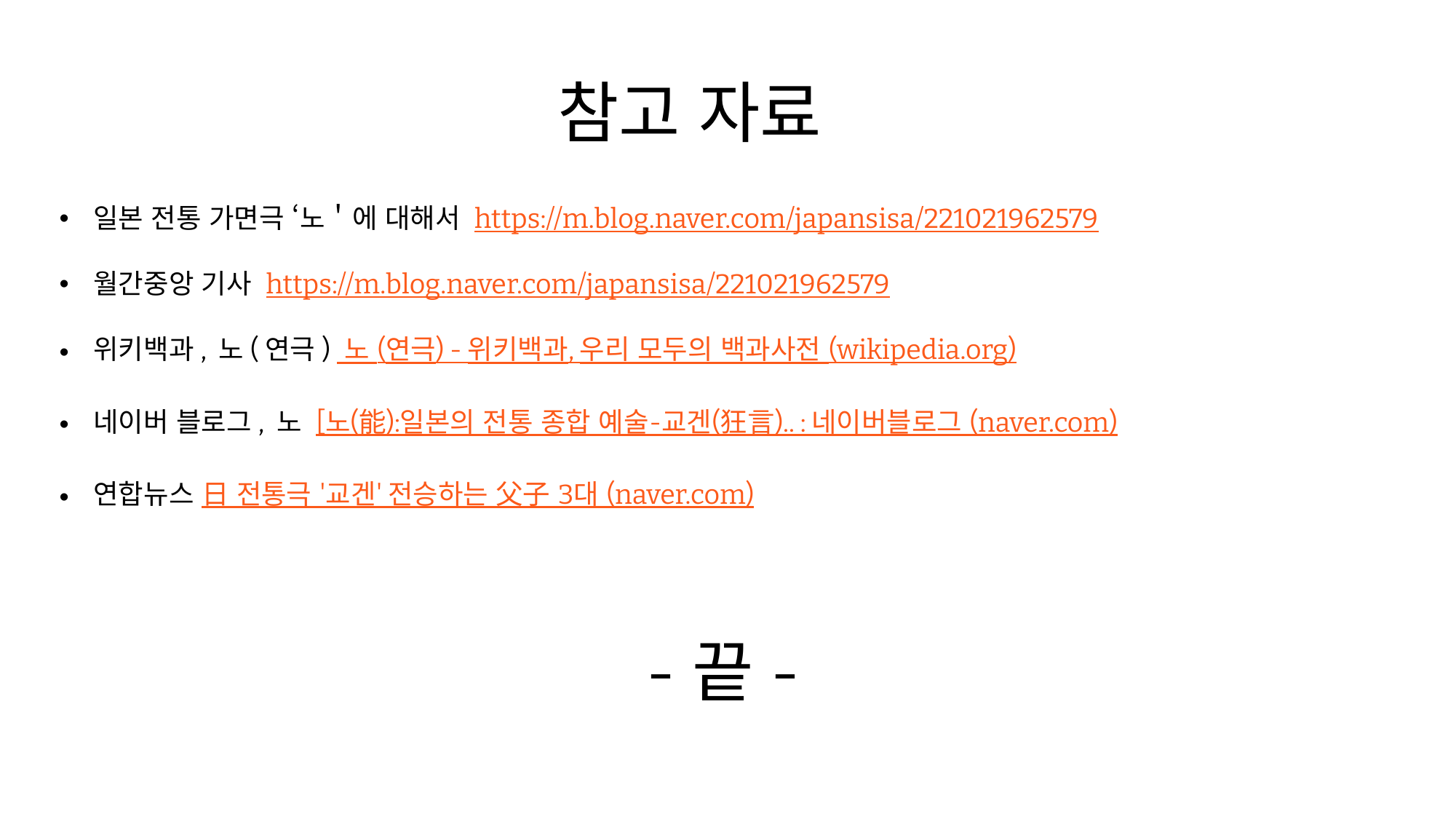

참고 자료
일본 전통 가면극 ‘노＇에 대해서 https://m.blog.naver.com/japansisa/221021962579

월간중앙 기사 https://m.blog.naver.com/japansisa/221021962579

위키백과, 노(연극) 노 (연극) - 위키백과, 우리 모두의 백과사전 (wikipedia.org)

네이버 블로그, 노 [노(能):일본의 전통 종합 예술-교겐(狂言).. : 네이버블로그 (naver.com)

연합뉴스 日 전통극 '교겐' 전승하는 父子 3대 (naver.com)

-끝-